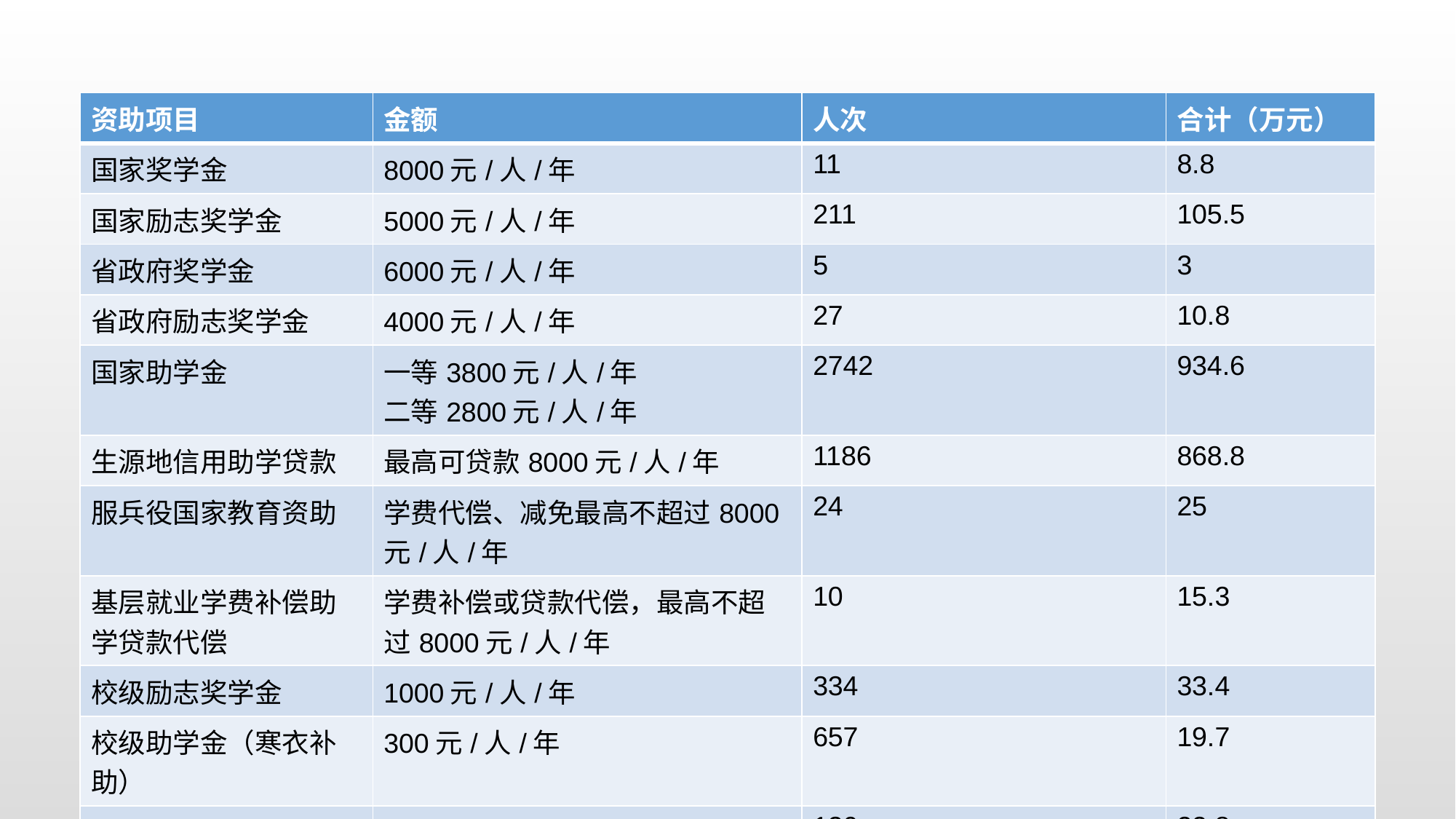

#
| 资助项目 | 金额 | 人次 | 合计（万元） |
| --- | --- | --- | --- |
| 国家奖学金 | 8000元/人/年 | 11 | 8.8 |
| 国家励志奖学金 | 5000元/人/年 | 211 | 105.5 |
| 省政府奖学金 | 6000元/人/年 | 5 | 3 |
| 省政府励志奖学金 | 4000元/人/年 | 27 | 10.8 |
| 国家助学金 | 一等3800元/人/年 二等2800元/人/年 | 2742 | 934.6 |
| 生源地信用助学贷款 | 最高可贷款8000元/人/年 | 1186 | 868.8 |
| 服兵役国家教育资助 | 学费代偿、减免最高不超过8000元/人/年 | 24 | 25 |
| 基层就业学费补偿助学贷款代偿 | 学费补偿或贷款代偿，最高不超过8000元/人/年 | 10 | 15.3 |
| 校级励志奖学金 | 1000元/人/年 | 334 | 33.4 |
| 校级助学金（寒衣补助） | 300元/人/年 | 657 | 19.7 |
| 勤工助学 | 240-480元/人/月 | 130 | 22.8 |
| 临困补助 | 1000-3000元/人/年 | 12 | 2.4 |
| “五年一贯制”国家助学金 | 2000元/人/年 | 124 | 24.8 |
| “五年一贯制”中职阶段学费减免 | 2000元/人/年 | 154 | 30.8 |
| 合计 |  | 5627 | 2105.7 |